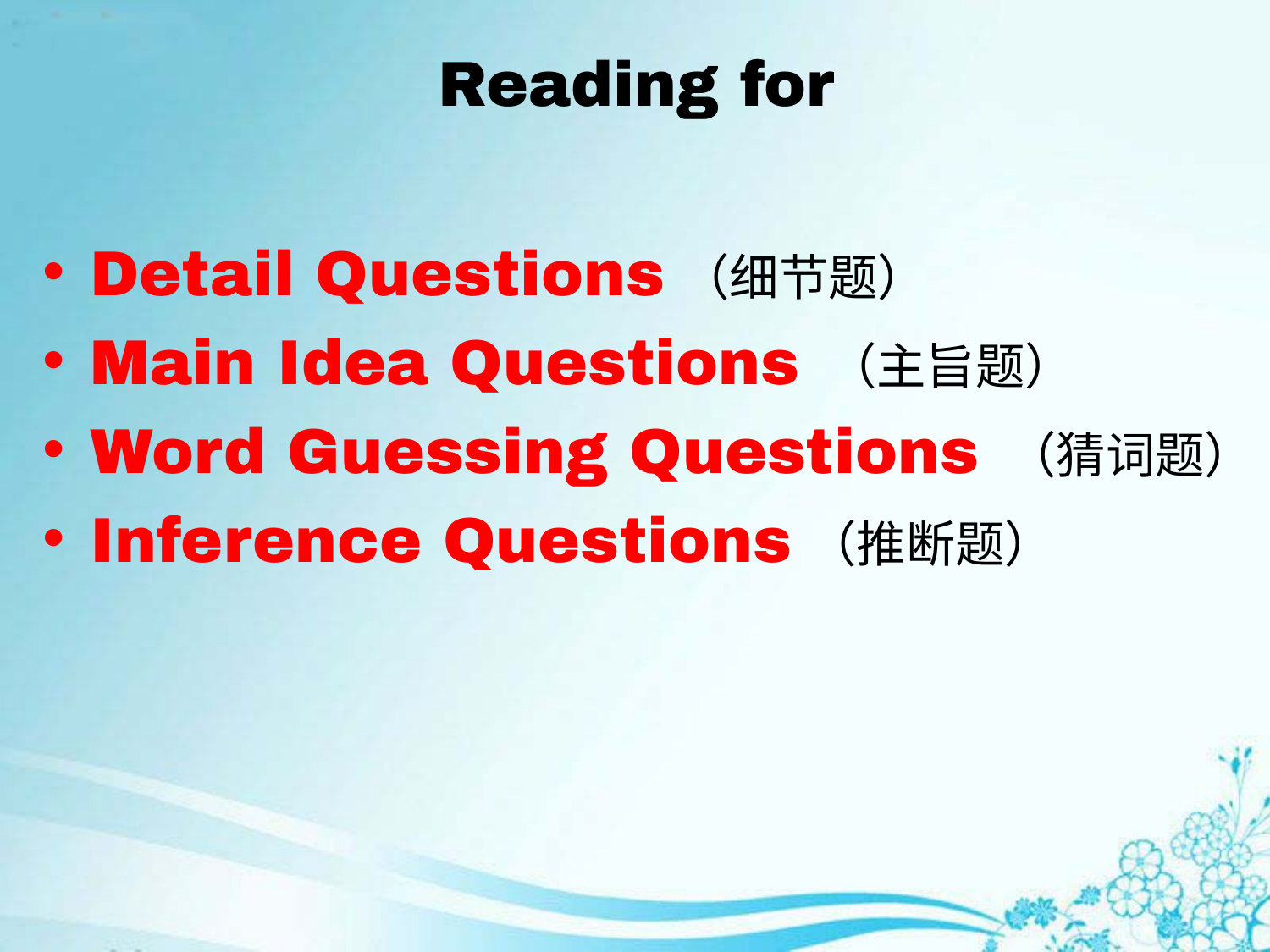

# Reading for
Detail Questions（细节题）
Main Idea Questions （主旨题）
Word Guessing Questions （猜词题）
Inference Questions（推断题）